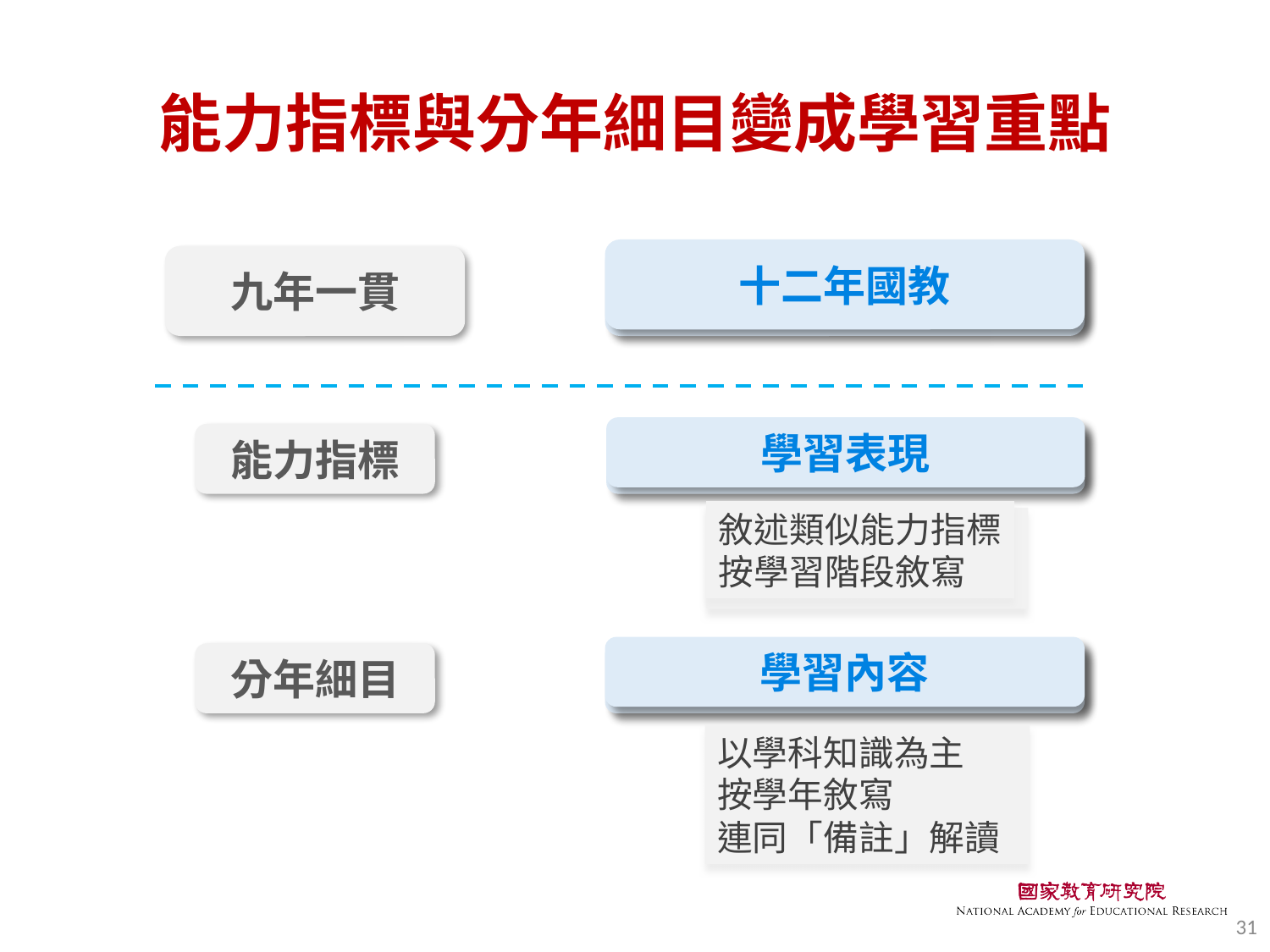

# 能力指標與分年細目變成學習重點
十二年國教
九年一貫
十二年國教
學習表現
能力指標
學習表現
敘述類似能力指標
按學習階段敘寫
敘述類似能力指標
按學習階段敘寫
學習內容
分年細目
學習內容
以學科知識為主
按學年敘寫
連同「備註」解讀
31